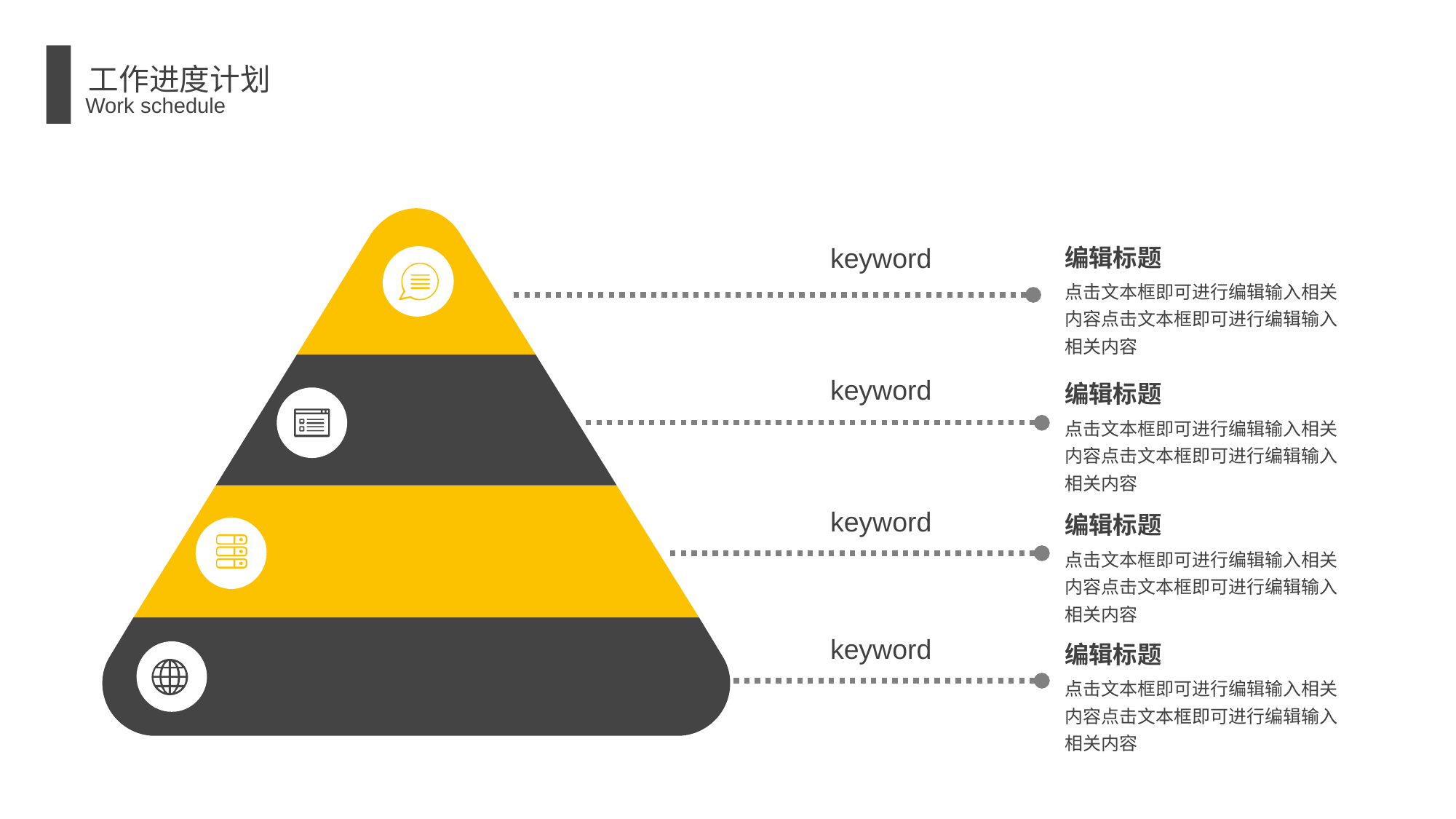

工作进度计划

Work schedule

keyword
编辑标题

点击文本框即可进行编辑输入相关内容点击文本框即可进行编辑输入相关内容

keyword
编辑标题

点击文本框即可进行编辑输入相关内容点击文本框即可进行编辑输入相关内容

keyword
编辑标题

点击文本框即可进行编辑输入相关内容点击文本框即可进行编辑输入相关内容

keyword
编辑标题

点击文本框即可进行编辑输入相关内容点击文本框即可进行编辑输入相关内容